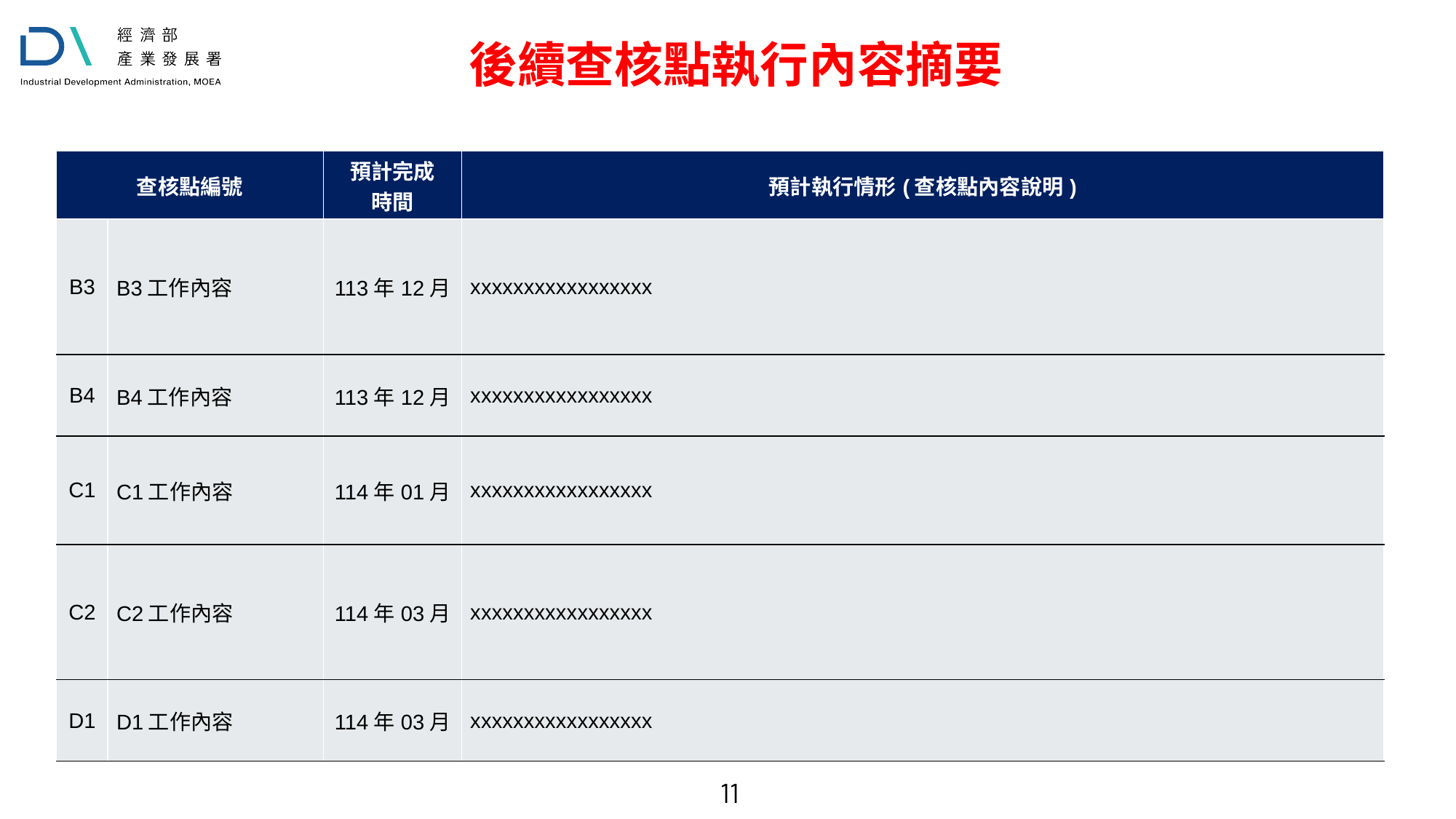

後續查核點執行內容摘要
| 查核點編號 | 查核點編號 | 預計完成 時間 | 預計執行情形(查核點內容說明) |
| --- | --- | --- | --- |
| B3 | B3工作內容 | 113年12月 | xxxxxxxxxxxxxxxxx |
| B4 | B4工作內容 | 113年12月 | xxxxxxxxxxxxxxxxx |
| C1 | C1工作內容 | 114年01月 | xxxxxxxxxxxxxxxxx |
| C2 | C2工作內容 | 114年03月 | xxxxxxxxxxxxxxxxx |
| D1 | D1工作內容 | 114年03月 | xxxxxxxxxxxxxxxxx |
11